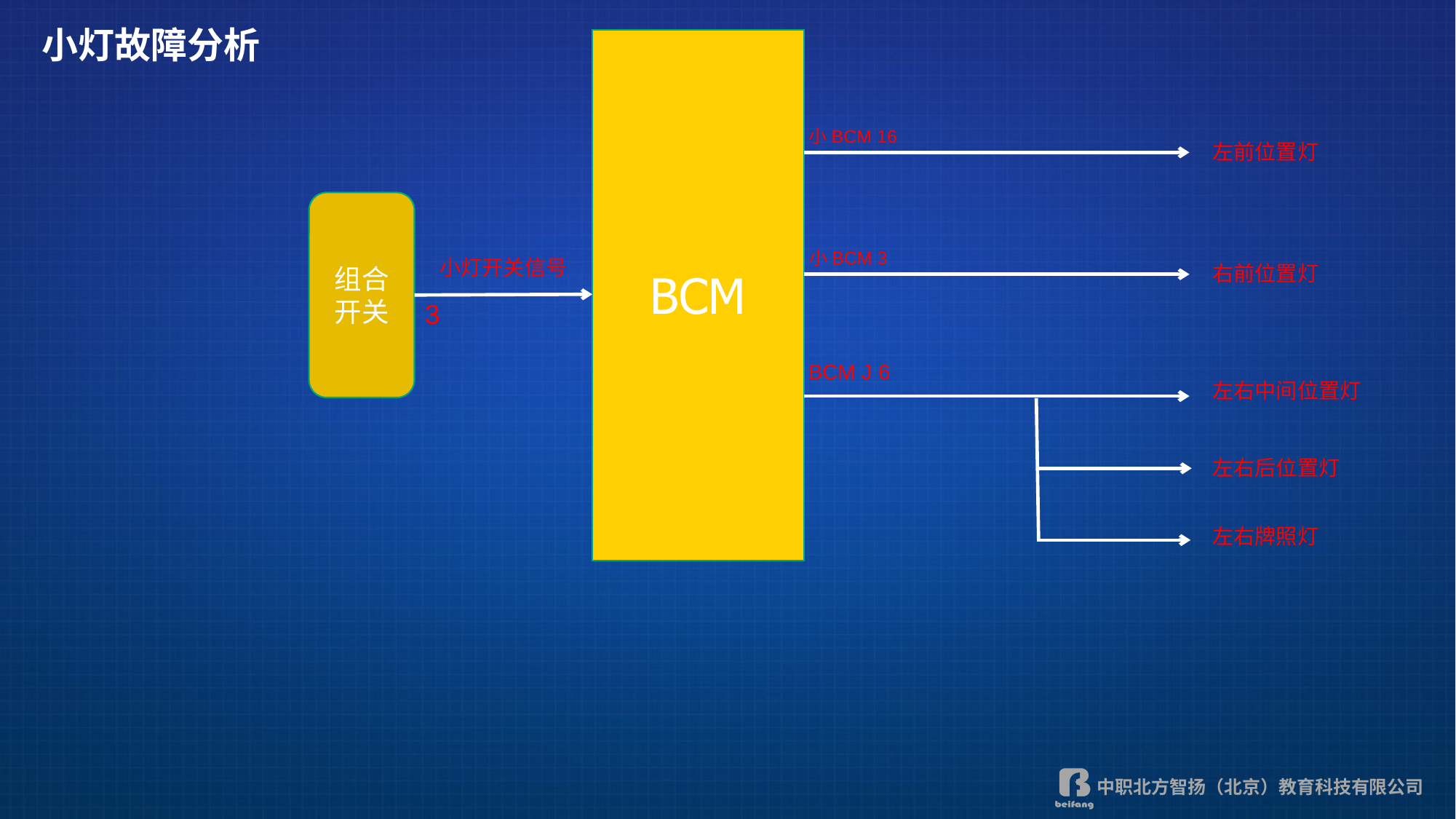

小灯故障分析
BCM
小BCM 16
左前位置灯
组合开关
小BCM 3
小灯开关信号
右前位置灯
3
BCM J 6
左右中间位置灯
左右后位置灯
左右牌照灯